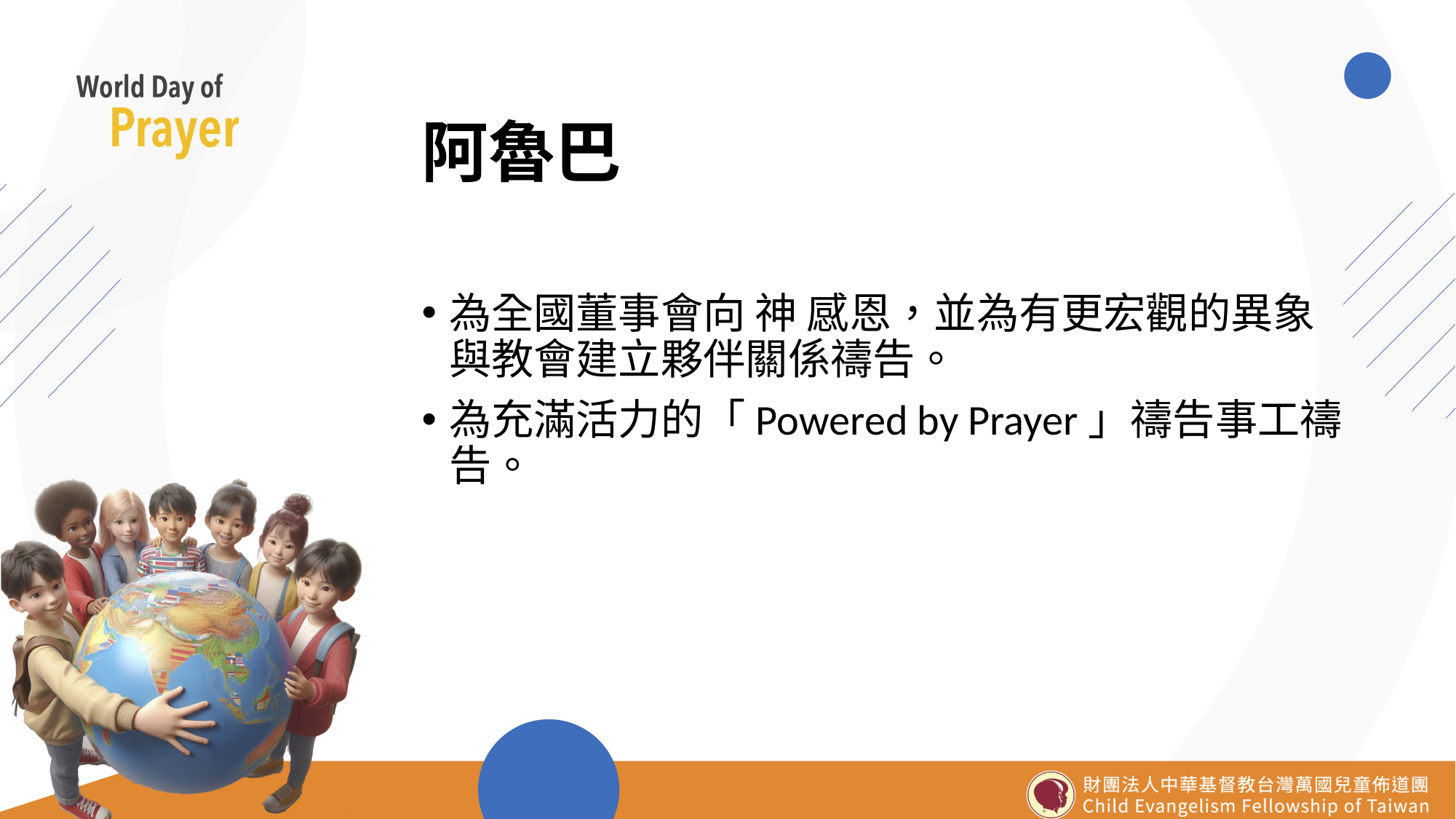

# 阿魯巴
為全國董事會向 神 感恩，並為有更宏觀的異象與教會建立夥伴關係禱告。
為充滿活力的「Powered by Prayer」禱告事工禱告。